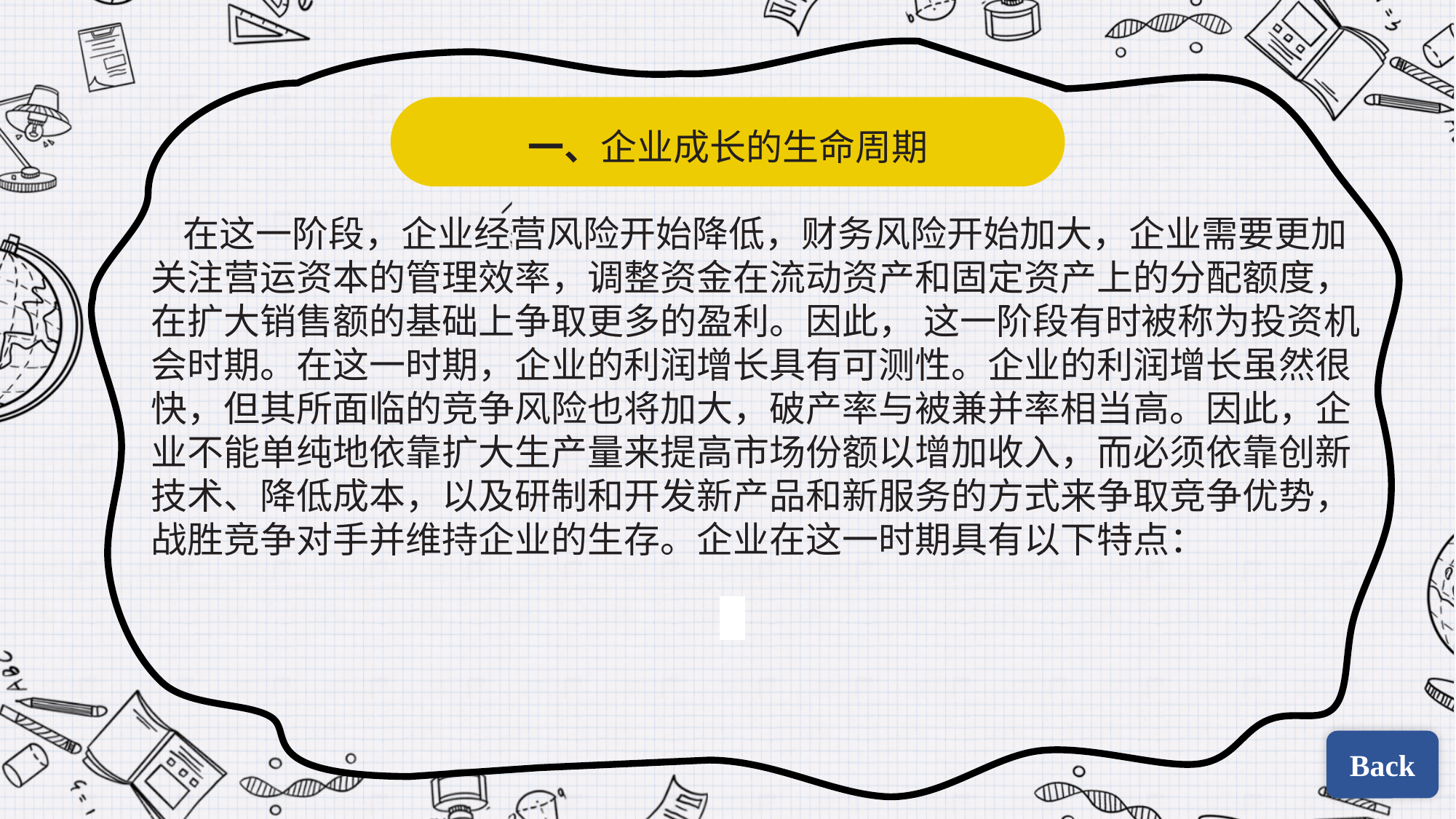

一、企业成长的生命周期
在这一阶段，企业经营风险开始降低，财务风险开始加大，企业需要更加关注营运资本的管理效率，调整资金在流动资产和固定资产上的分配额度，在扩大销售额的基础上争取更多的盈利。因此， 这一阶段有时被称为投资机会时期。在这一时期，企业的利润增长具有可测性。企业的利润增长虽然很快，但其所面临的竞争风险也将加大，破产率与被兼并率相当高。因此，企业不能单纯地依靠扩大生产量来提高市场份额以增加收入，而必须依靠创新技术、降低成本，以及研制和开发新产品和新服务的方式来争取竞争优势，战胜竞争对手并维持企业的生存。企业在这一时期具有以下特点：
|  |  |
| --- | --- |
|  |  |

Back
Back